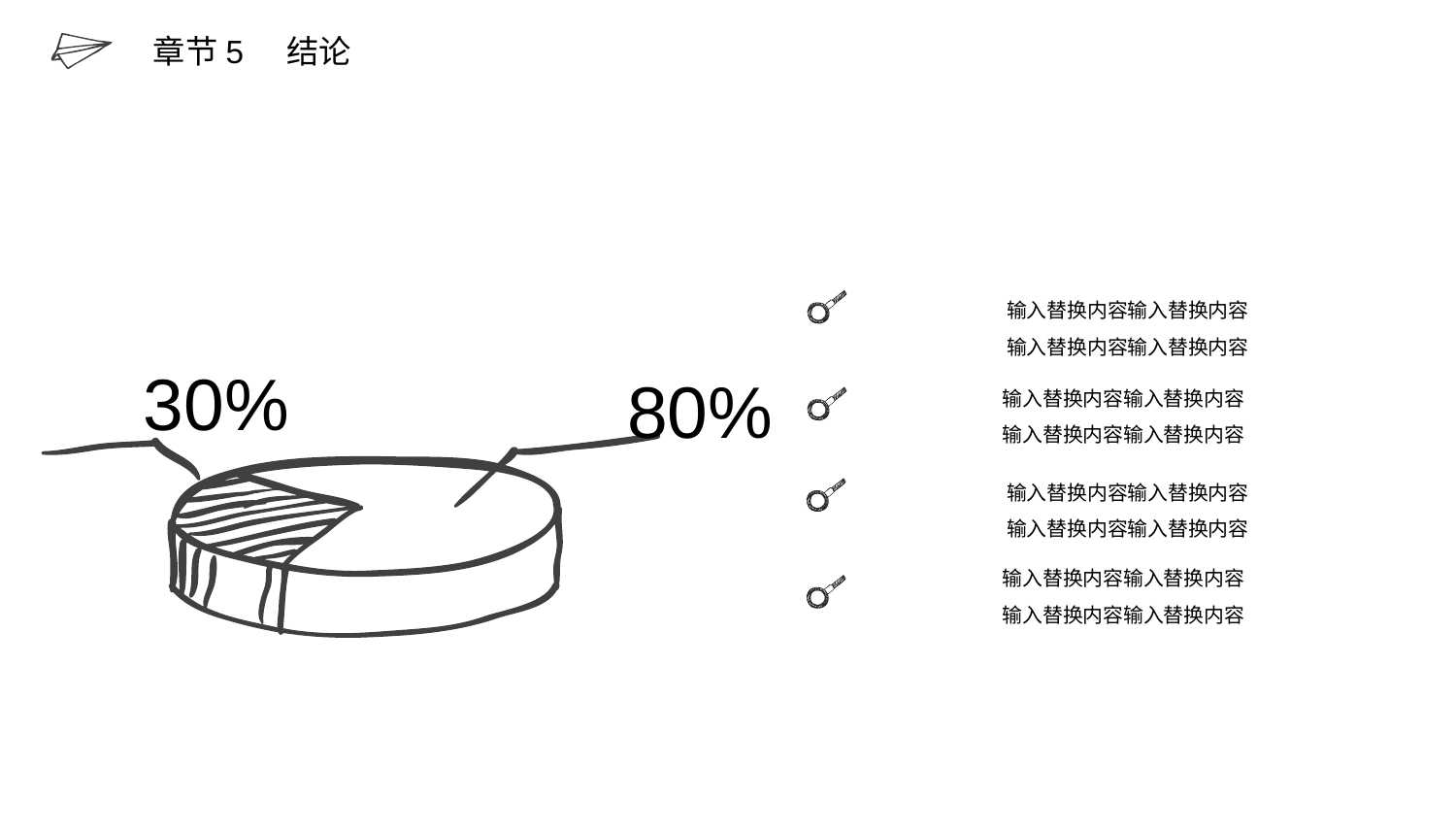

章节5    结论

输入替换内容输入替换内容
输入替换内容输入替换内容
30%
80%
输入替换内容输入替换内容
输入替换内容输入替换内容

输入替换内容输入替换内容
输入替换内容输入替换内容

输入替换内容输入替换内容
输入替换内容输入替换内容